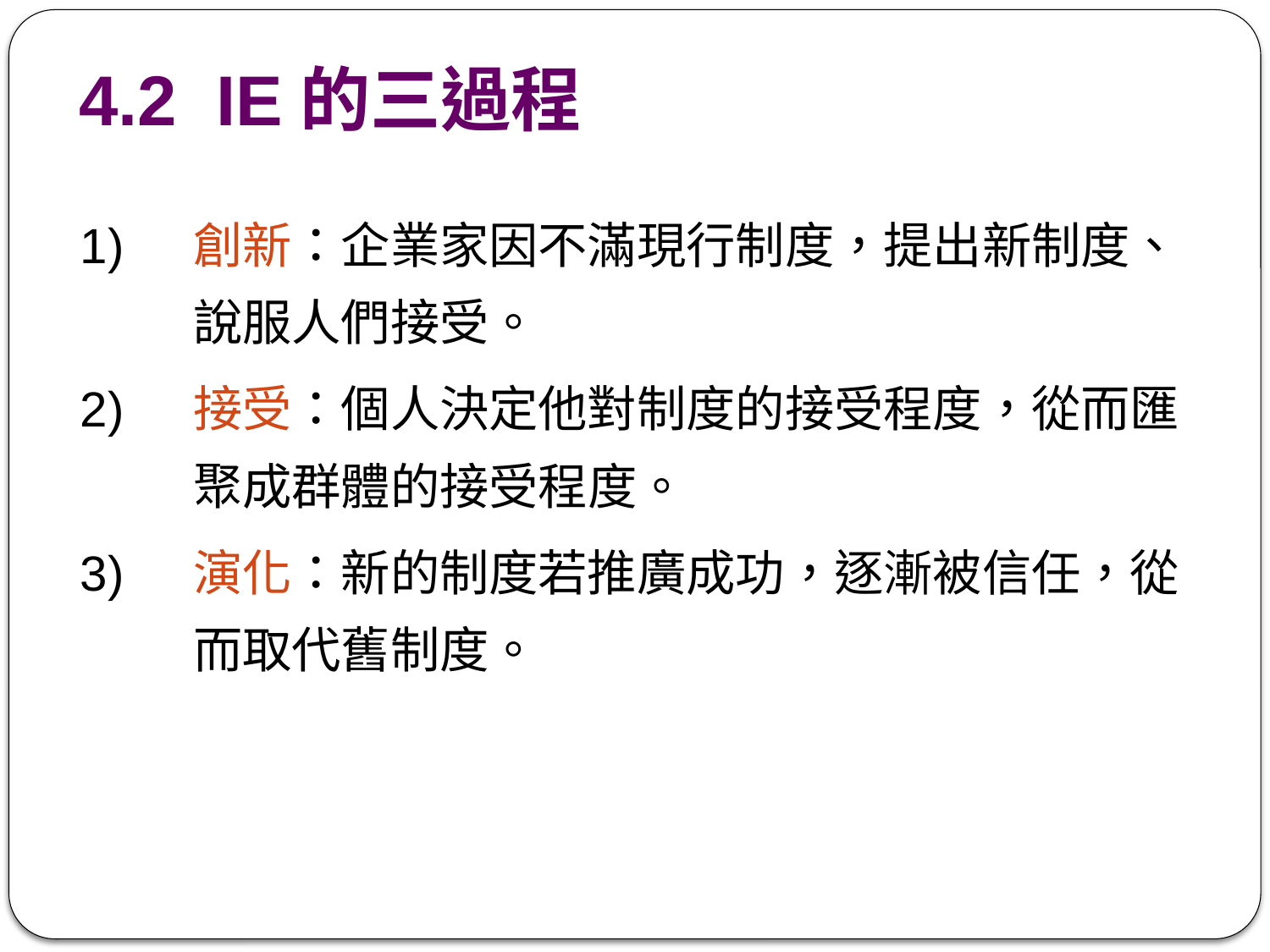

# 4.2  IE的三過程
創新：企業家因不滿現行制度，提出新制度、說服人們接受。
接受：個人決定他對制度的接受程度，從而匯聚成群體的接受程度。
演化：新的制度若推廣成功，逐漸被信任，從而取代舊制度。
35